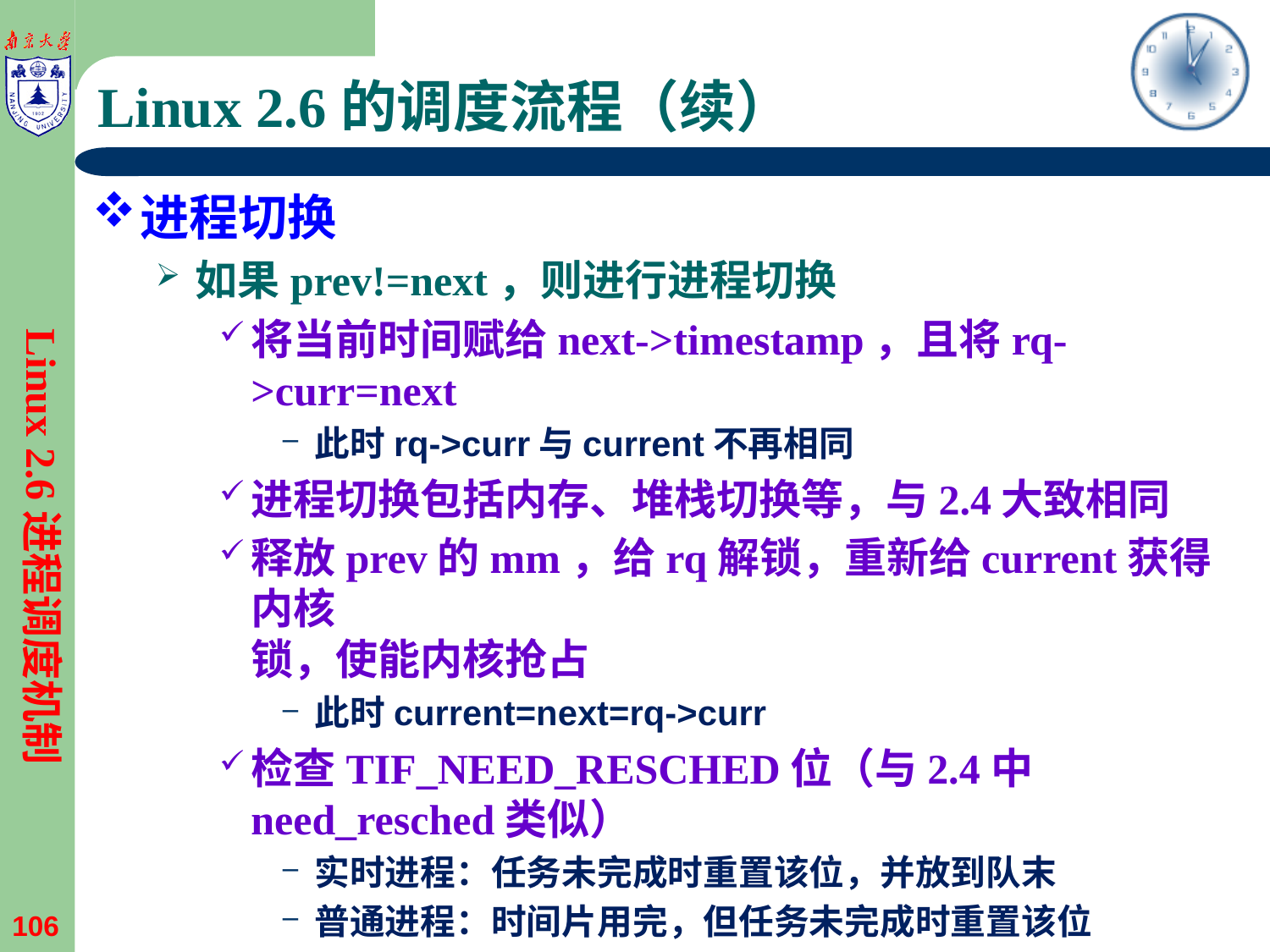

# Linux 2.6的调度流程（续）
进程切换
如果prev!=next，则进行进程切换
将当前时间赋给next->timestamp，且将rq->curr=next
此时rq->curr与current不再相同
进程切换包括内存、堆栈切换等，与2.4大致相同
释放prev的mm，给rq解锁，重新给current获得内核
锁，使能内核抢占
此时current=next=rq->curr
检查TIF_NEED_RESCHED位（与2.4中need_resched类似）
实时进程：任务未完成时重置该位，并放到队末
普通进程：时间片用完，但任务未完成时重置该位
如果已被置位，则重新开始进行调度，重复上述过程
否则调度结束
Linux 2.6进程调度机制
106